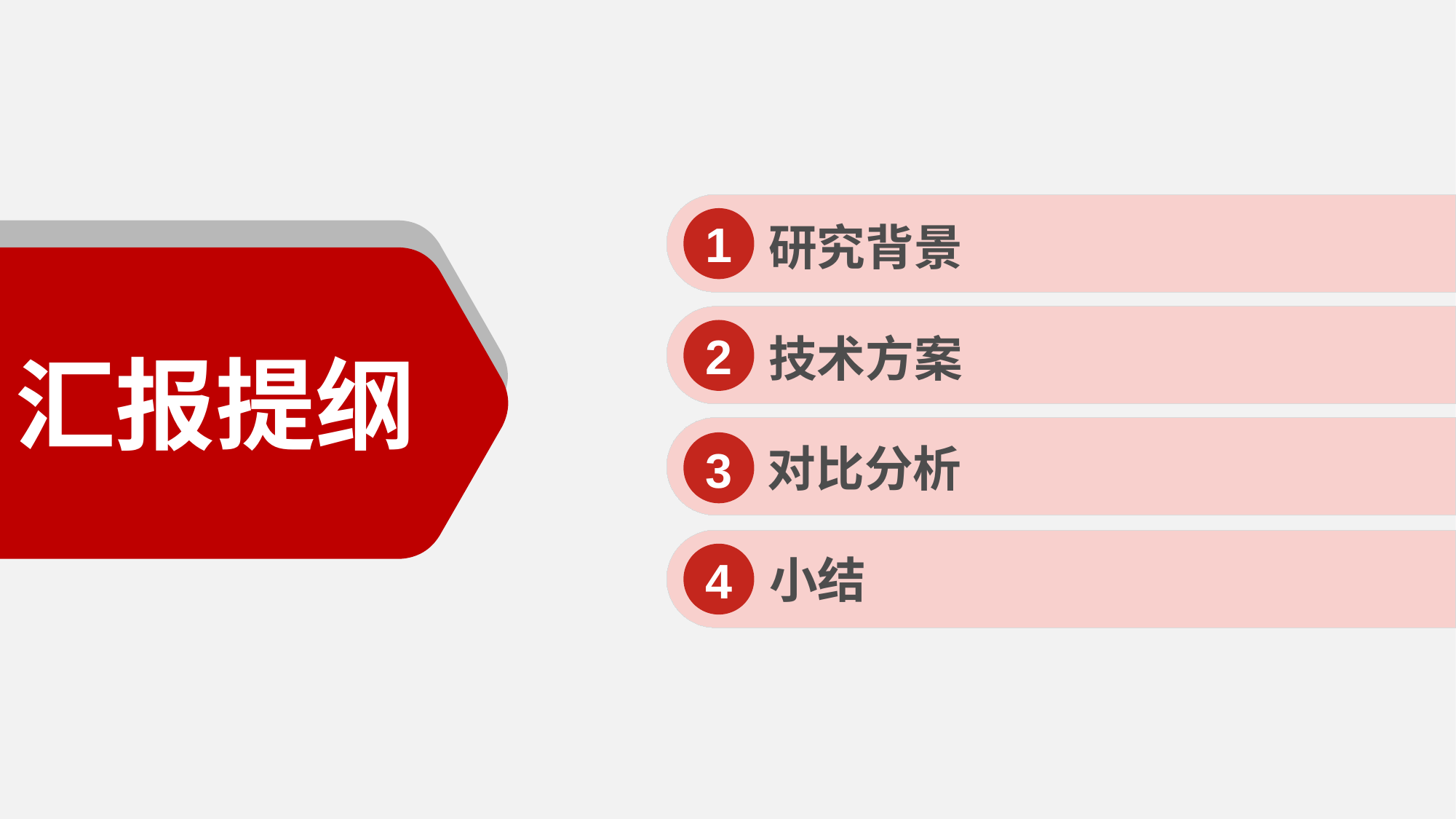

1
研究背景

2
技术方案
汇报提纲

对比分析
3

小结
4